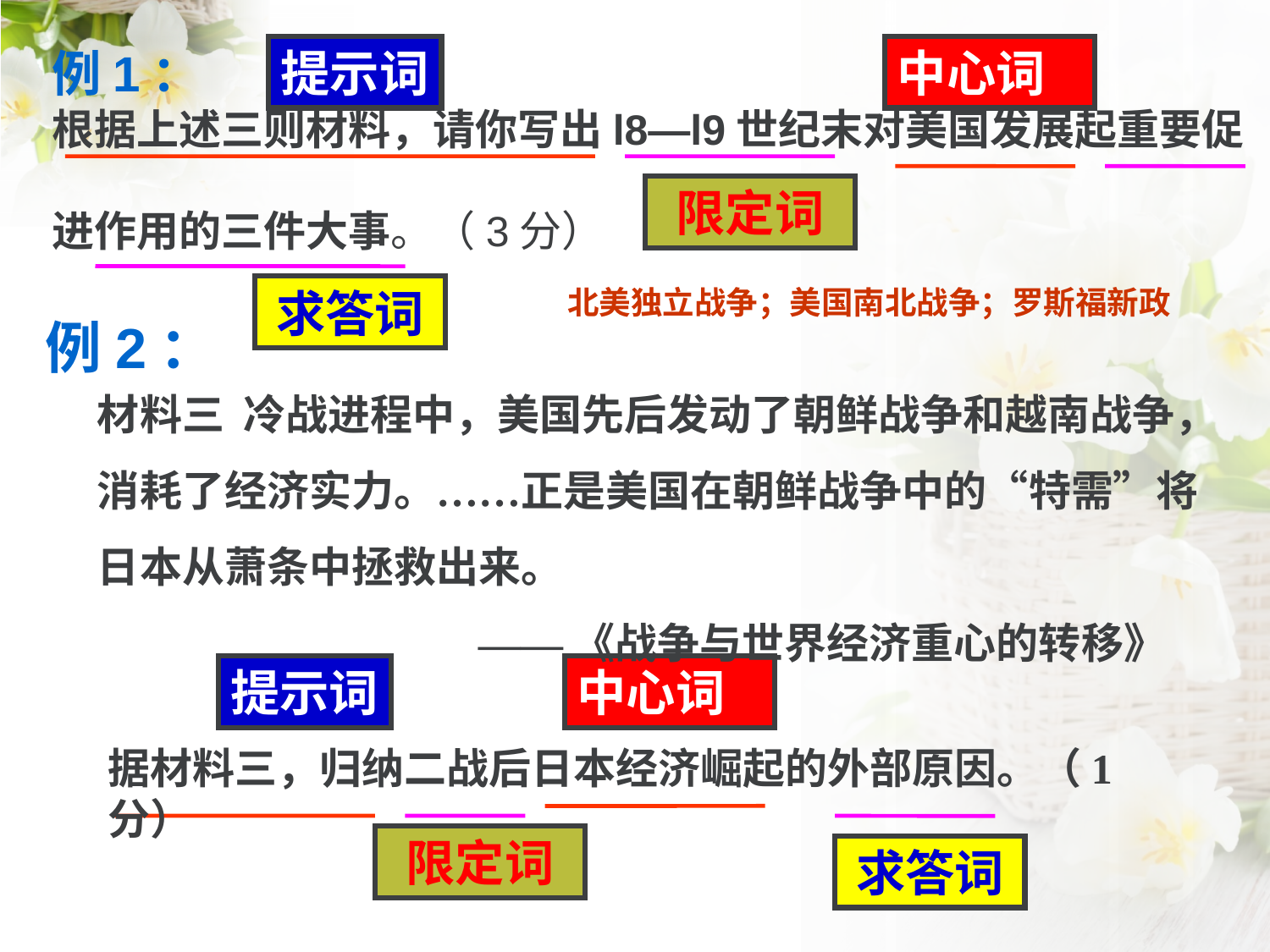

例1：
提示词
中心词
根据上述三则材料，请你写出l8—l9世纪末对美国发展起重要促

进作用的三件大事。（3分）

限定词

求答词
北美独立战争；美国南北战争；罗斯福新政
例2：
材料三  冷战进程中，美国先后发动了朝鲜战争和越南战争，消耗了经济实力。……正是美国在朝鲜战争中的“特需”将日本从萧条中拯救出来。
                                        ——《战争与世界经济重心的转移》
提示词
中心词
据材料三，归纳二战后日本经济崛起的外部原因。（1分）

限定词
求答词